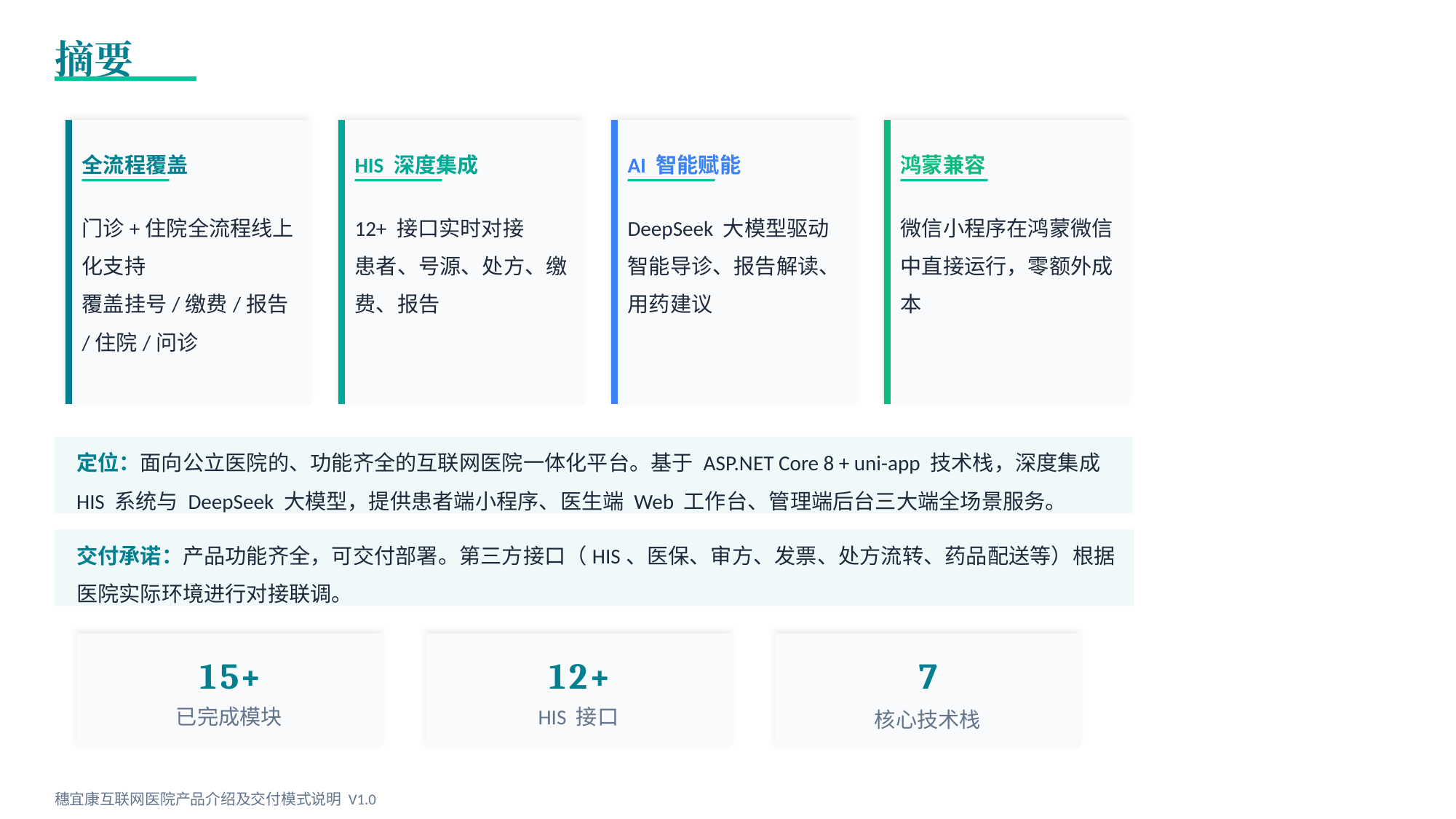

摘要

全流程覆盖
HIS 深度集成
AI 智能赋能
鸿蒙兼容

门诊+住院全流程线上化支持
覆盖挂号/缴费/报告/住院/问诊
12+ 接口实时对接
患者、号源、处方、缴费、报告
DeepSeek 大模型驱动
智能导诊、报告解读、用药建议
微信小程序在鸿蒙微信中直接运行，零额外成本

定位：面向公立医院的、功能齐全的互联网医院一体化平台。基于 ASP.NET Core 8 + uni-app 技术栈，深度集成 HIS 系统与 DeepSeek 大模型，提供患者端小程序、医生端 Web 工作台、管理端后台三大端全场景服务。

交付承诺：产品功能齐全，可交付部署。第三方接口（HIS、医保、审方、发票、处方流转、药品配送等）根据医院实际环境进行对接联调。

15+
12+
7
已完成模块
HIS 接口
核心技术栈
穗宜康互联网医院产品介绍及交付模式说明 V1.0